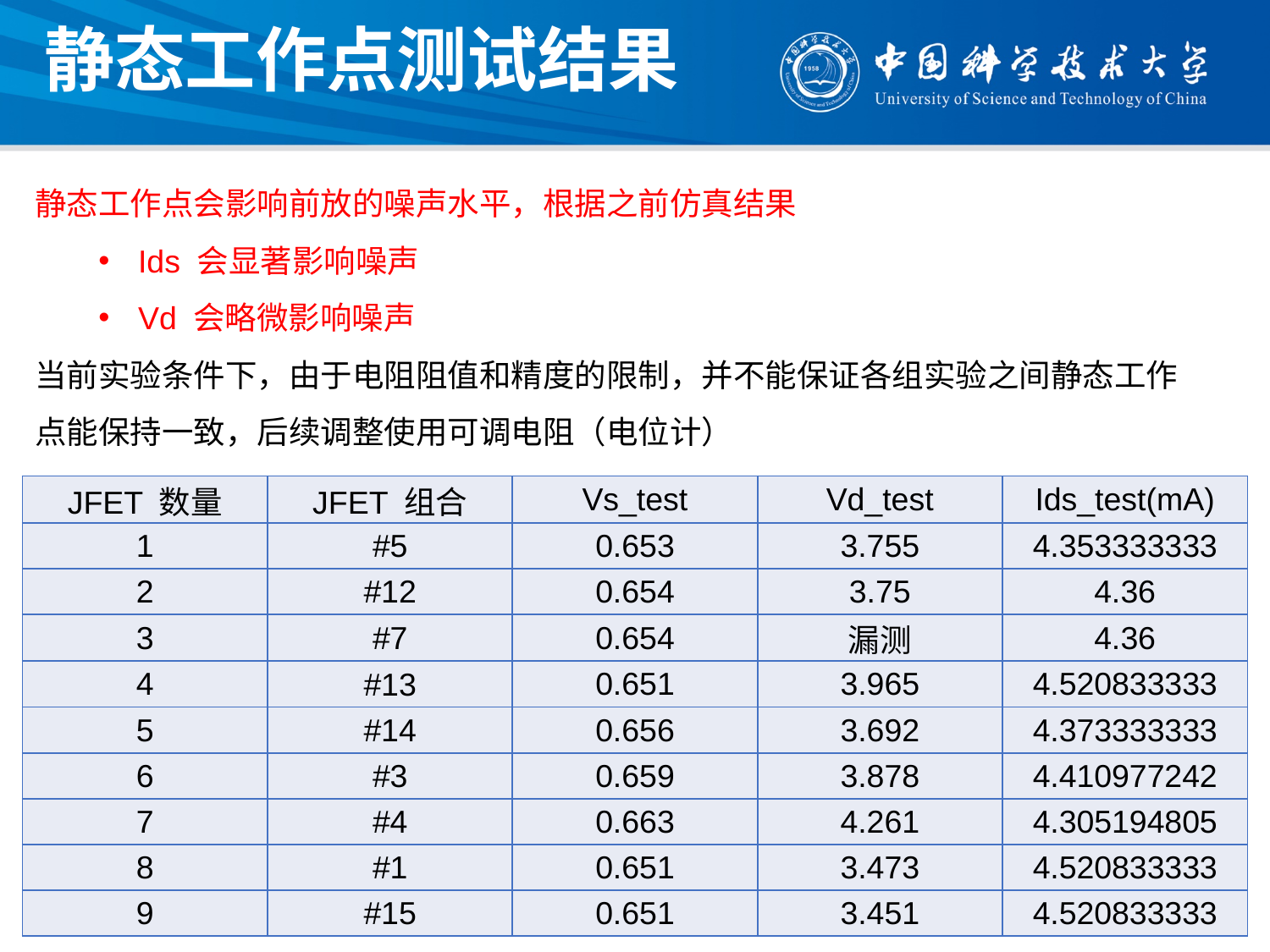

静态工作点测试结果
静态工作点会影响前放的噪声水平，根据之前仿真结果
Ids 会显著影响噪声
Vd 会略微影响噪声
当前实验条件下，由于电阻阻值和精度的限制，并不能保证各组实验之间静态工作点能保持一致，后续调整使用可调电阻（电位计）
| JFET 数量 | JFET 组合 | Vs\_test | Vd\_test | Ids\_test(mA) |
| --- | --- | --- | --- | --- |
| 1 | #5 | 0.653 | 3.755 | 4.353333333 |
| 2 | #12 | 0.654 | 3.75 | 4.36 |
| 3 | #7 | 0.654 | 漏测 | 4.36 |
| 4 | #13 | 0.651 | 3.965 | 4.520833333 |
| 5 | #14 | 0.656 | 3.692 | 4.373333333 |
| 6 | #3 | 0.659 | 3.878 | 4.410977242 |
| 7 | #4 | 0.663 | 4.261 | 4.305194805 |
| 8 | #1 | 0.651 | 3.473 | 4.520833333 |
| 9 | #15 | 0.651 | 3.451 | 4.520833333 |
10